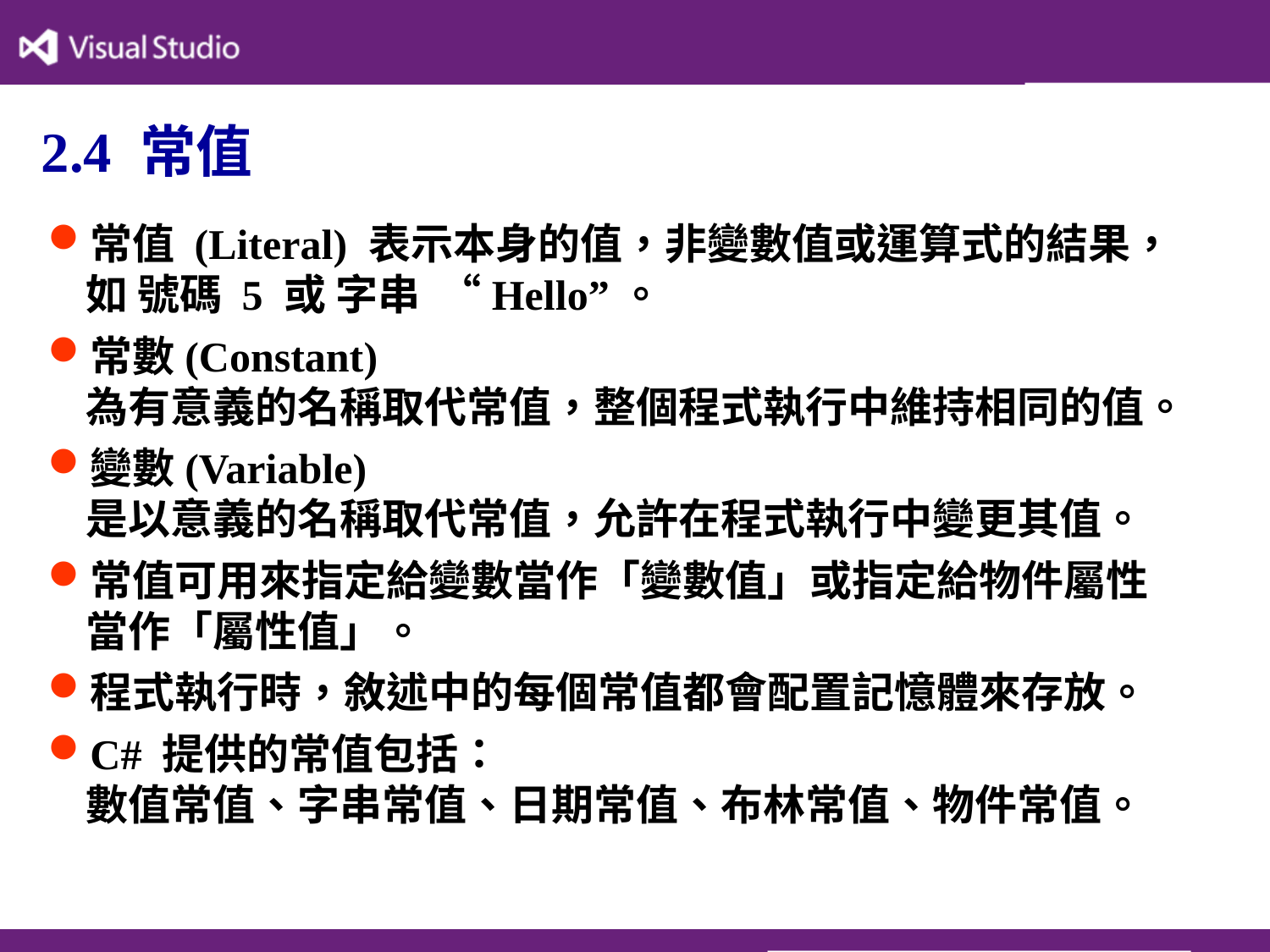

# 2.4 常值
常值 (Literal) 表示本身的值，非變數值或運算式的結果，
如 號碼 5 或 字串  “Hello”。
常數(Constant)
為有意義的名稱取代常值，整個程式執行中維持相同的值。
變數(Variable)
是以意義的名稱取代常值，允許在程式執行中變更其值。
常值可用來指定給變數當作「變數值」或指定給物件屬性
當作「屬性值」。
程式執行時，敘述中的每個常值都會配置記憶體來存放。
C# 提供的常值包括：
數值常值、字串常值、日期常值、布林常值、物件常值。